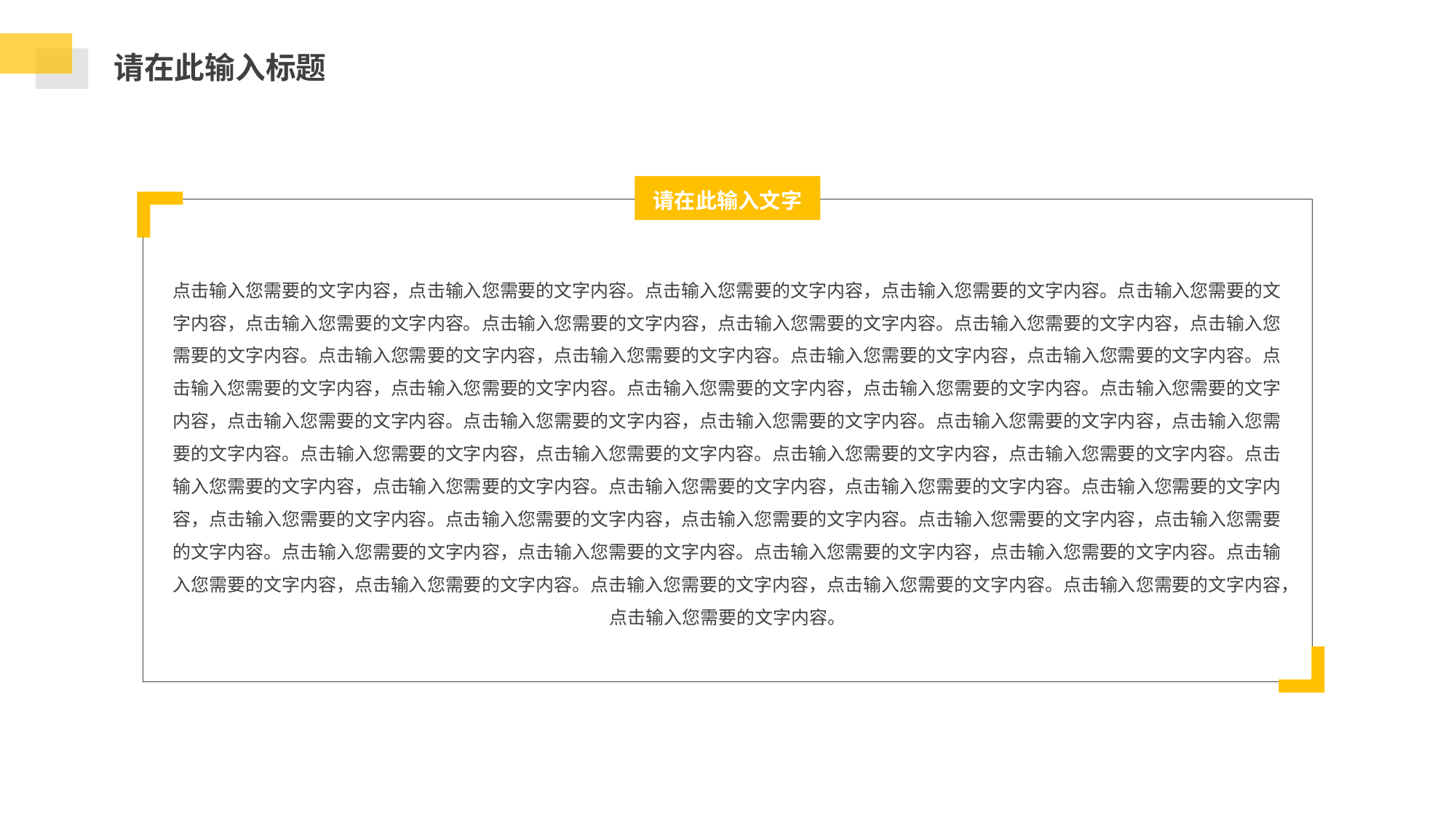

请在此输入标题

请在此输入文字

点击输入您需要的文字内容，点击输入您需要的文字内容。点击输入您需要的文字内容，点击输入您需要的文字内容。点击输入您需要的文字内容，点击输入您需要的文字内容。点击输入您需要的文字内容，点击输入您需要的文字内容。点击输入您需要的文字内容，点击输入您需要的文字内容。点击输入您需要的文字内容，点击输入您需要的文字内容。点击输入您需要的文字内容，点击输入您需要的文字内容。点击输入您需要的文字内容，点击输入您需要的文字内容。点击输入您需要的文字内容，点击输入您需要的文字内容。点击输入您需要的文字内容，点击输入您需要的文字内容。点击输入您需要的文字内容，点击输入您需要的文字内容。点击输入您需要的文字内容，点击输入您需要的文字内容。点击输入您需要的文字内容，点击输入您需要的文字内容。点击输入您需要的文字内容，点击输入您需要的文字内容。点击输入您需要的文字内容，点击输入您需要的文字内容。点击输入您需要的文字内容，点击输入您需要的文字内容。点击输入您需要的文字内容，点击输入您需要的文字内容。点击输入您需要的文字内容，点击输入您需要的文字内容。点击输入您需要的文字内容，点击输入您需要的文字内容。点击输入您需要的文字内容，点击输入您需要的文字内容。点击输入您需要的文字内容，点击输入您需要的文字内容。点击输入您需要的文字内容，点击输入您需要的文字内容。点击输入您需要的文字内容，点击输入您需要的文字内容。点击输入您需要的文字内容，点击输入您需要的文字内容。